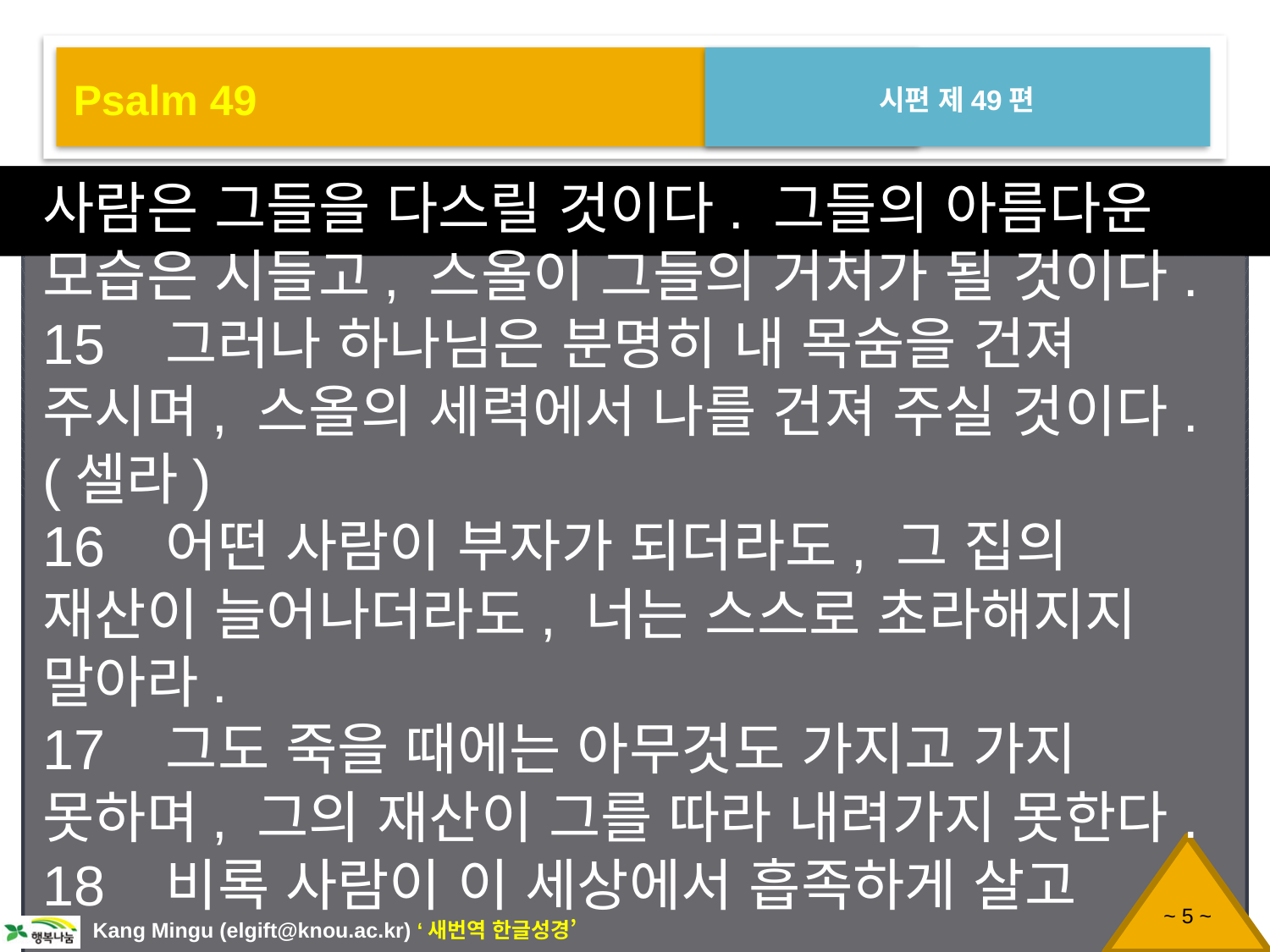

Psalm 49
시편 제49편
사람은 그들을 다스릴 것이다. 그들의 아름다운 모습은 시들고, 스올이 그들의 거처가 될 것이다.
15   그러나 하나님은 분명히 내 목숨을 건져 주시며, 스올의 세력에서 나를 건져 주실 것이다. (셀라)
16   어떤 사람이 부자가 되더라도, 그 집의 재산이 늘어나더라도, 너는 스스로 초라해지지 말아라.
17   그도 죽을 때에는 아무것도 가지고 가지 못하며, 그의 재산이 그를 따라 내려가지 못한다.
18   비록 사람이 이 세상에서 흡족하게 살고